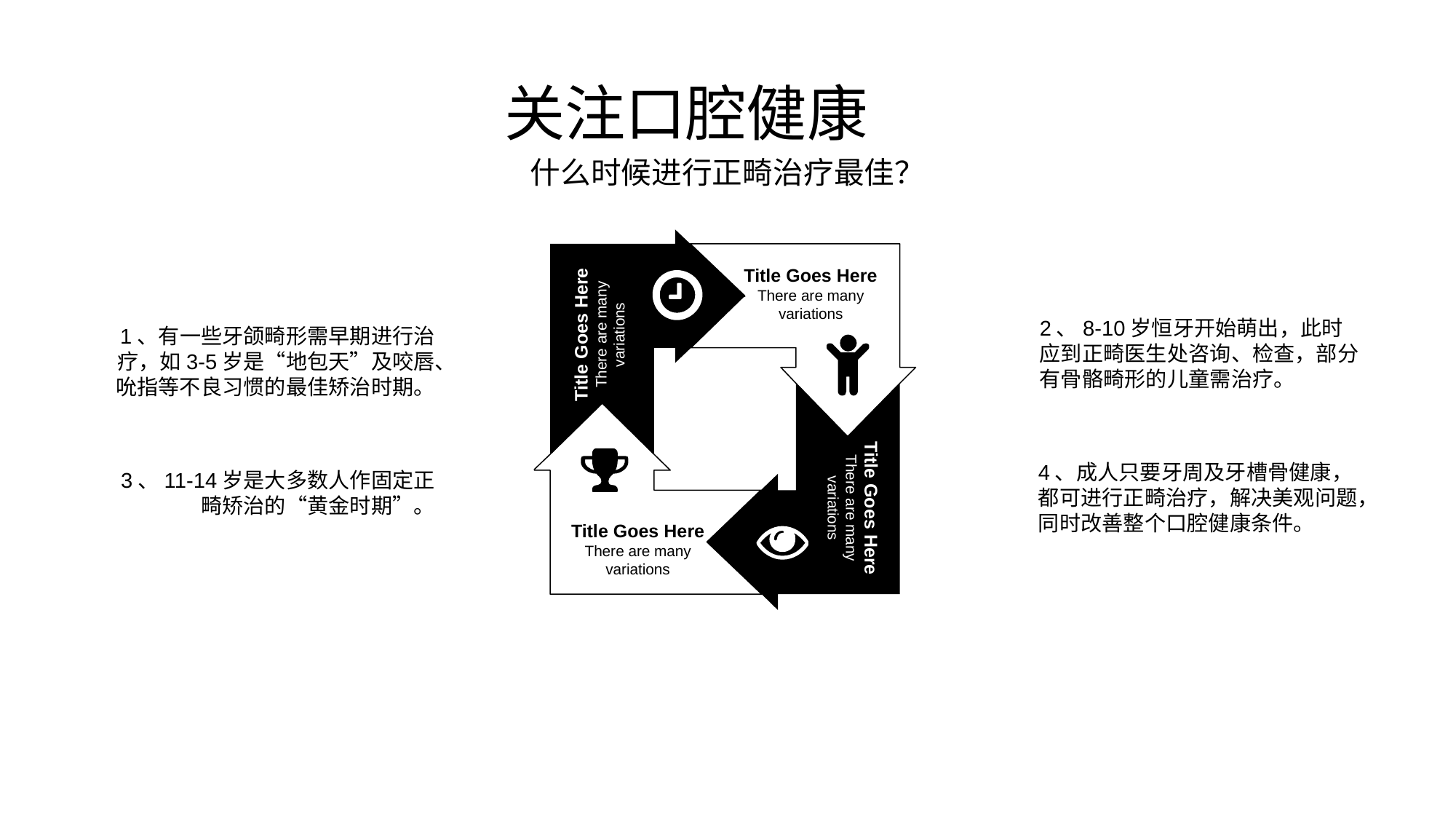

关注口腔健康
什么时候进行正畸治疗最佳？

Title Goes Here
There are many variations

Title Goes Here
There are many variations
2、8-10岁恒牙开始萌出，此时应到正畸医生处咨询、检查，部分有骨骼畸形的儿童需治疗。
1、有一些牙颌畸形需早期进行治疗，如3-5岁是“地包天”及咬唇、吮指等不良习惯的最佳矫治时期。

4、成人只要牙周及牙槽骨健康，都可进行正畸治疗，解决美观问题，同时改善整个口腔健康条件。
3、11-14岁是大多数人作固定正畸矫治的“黄金时期”。
Title Goes Here
There are many variations
Title Goes Here
There are many variations